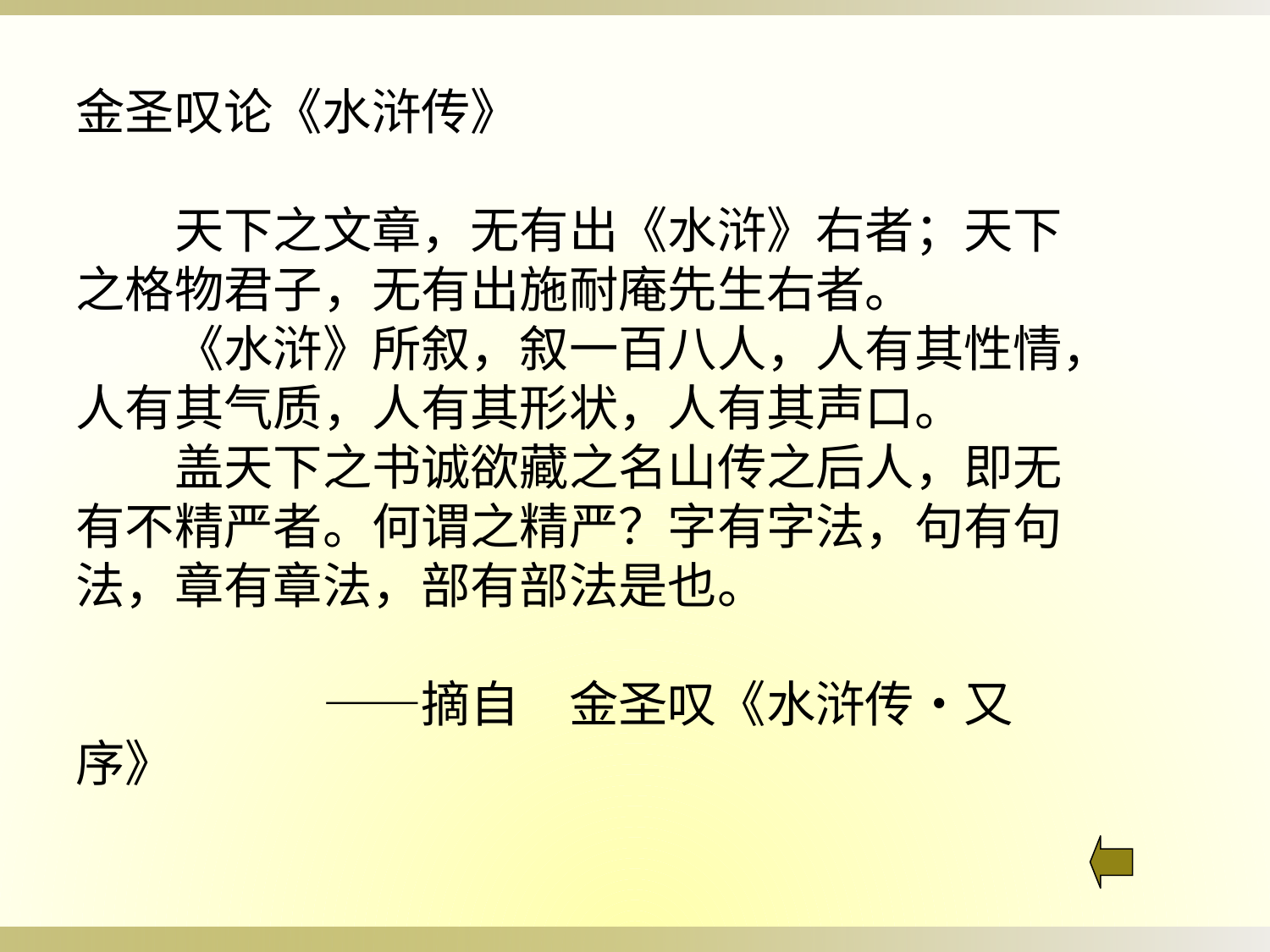

金圣叹论《水浒传》
　　天下之文章，无有出《水浒》右者；天下之格物君子，无有出施耐庵先生右者。
　　《水浒》所叙，叙一百八人，人有其性情，人有其气质，人有其形状，人有其声口。
　　盖天下之书诚欲藏之名山传之后人，即无有不精严者。何谓之精严？字有字法，句有句法，章有章法，部有部法是也。
　　　　　——摘自　金圣叹《水浒传•又序》